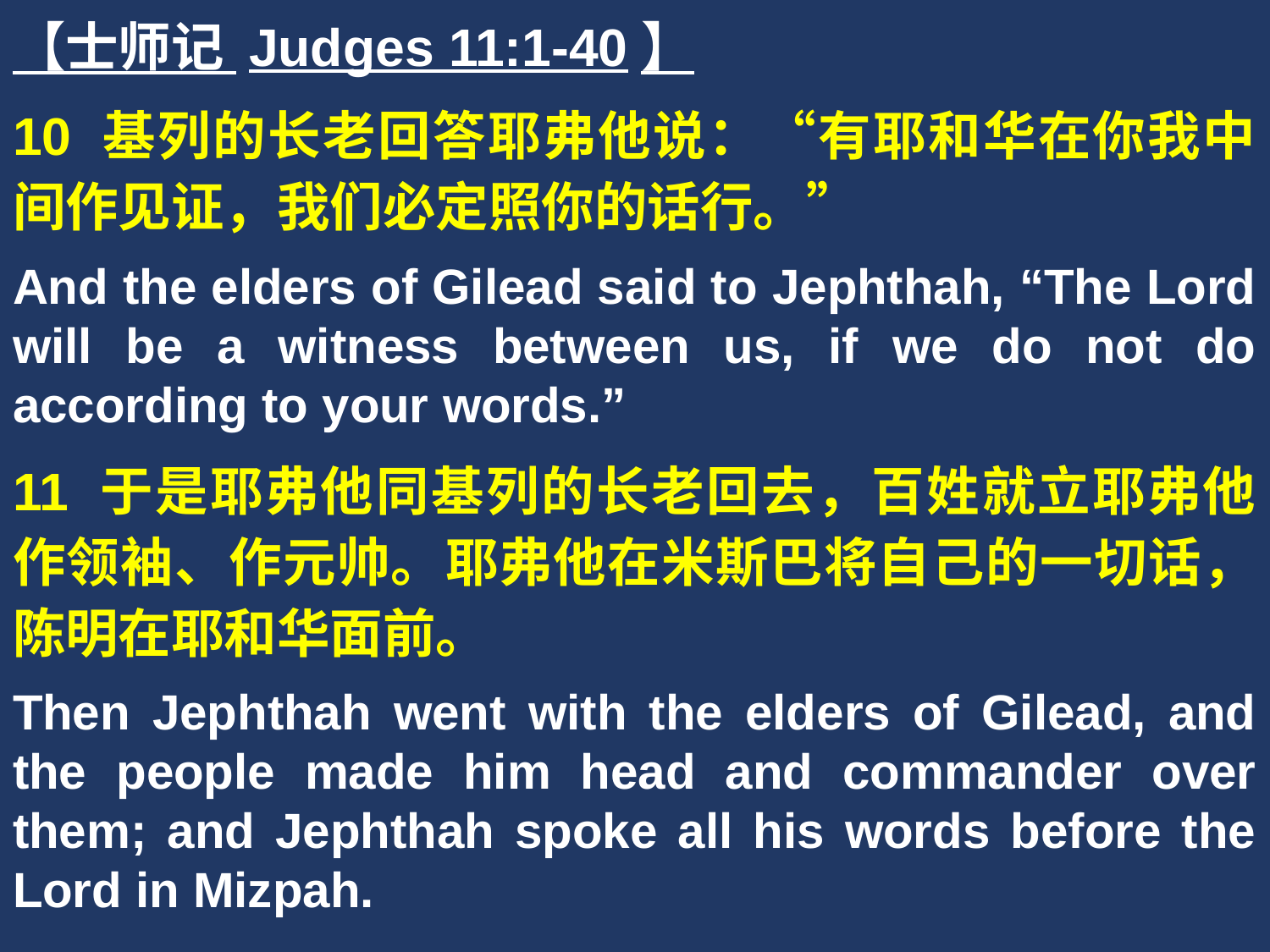

【士师记 Judges 11:1-40】
10 基列的长老回答耶弗他说：“有耶和华在你我中间作见证，我们必定照你的话行。”
And the elders of Gilead said to Jephthah, “The Lord will be a witness between us, if we do not do according to your words.”
11 于是耶弗他同基列的长老回去，百姓就立耶弗他作领袖、作元帅。耶弗他在米斯巴将自己的一切话，陈明在耶和华面前。
Then Jephthah went with the elders of Gilead, and the people made him head and commander over them; and Jephthah spoke all his words before the Lord in Mizpah.